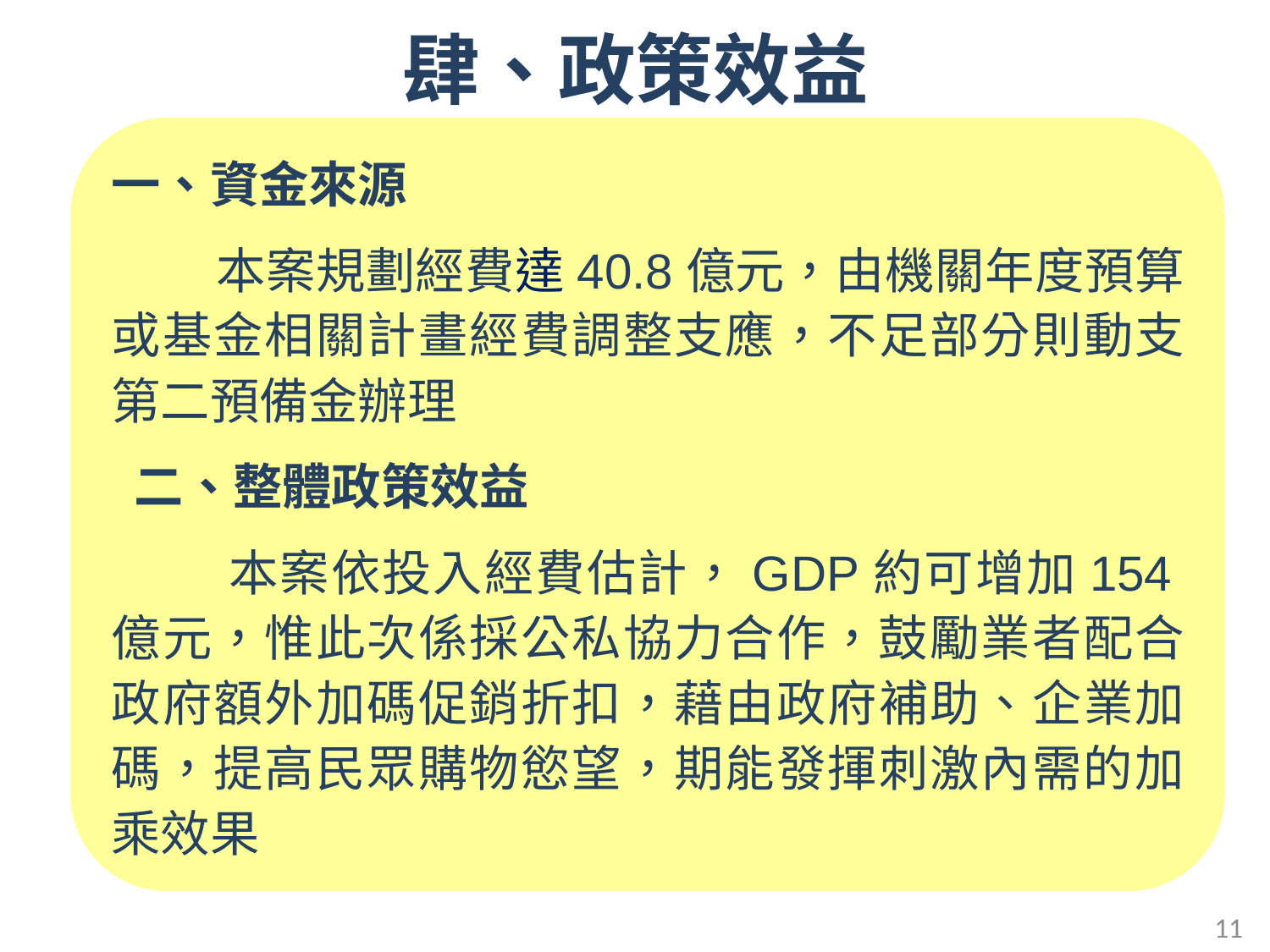

肆、政策效益
一、資金來源
        本案規劃經費達40.8億元，由機關年度預算或基金相關計畫經費調整支應，不足部分則動支第二預備金辦理
 二、整體政策效益
        本案依投入經費估計，GDP約可增加154億元，惟此次係採公私協力合作，鼓勵業者配合政府額外加碼促銷折扣，藉由政府補助、企業加碼，提高民眾購物慾望，期能發揮刺激內需的加乘效果
11